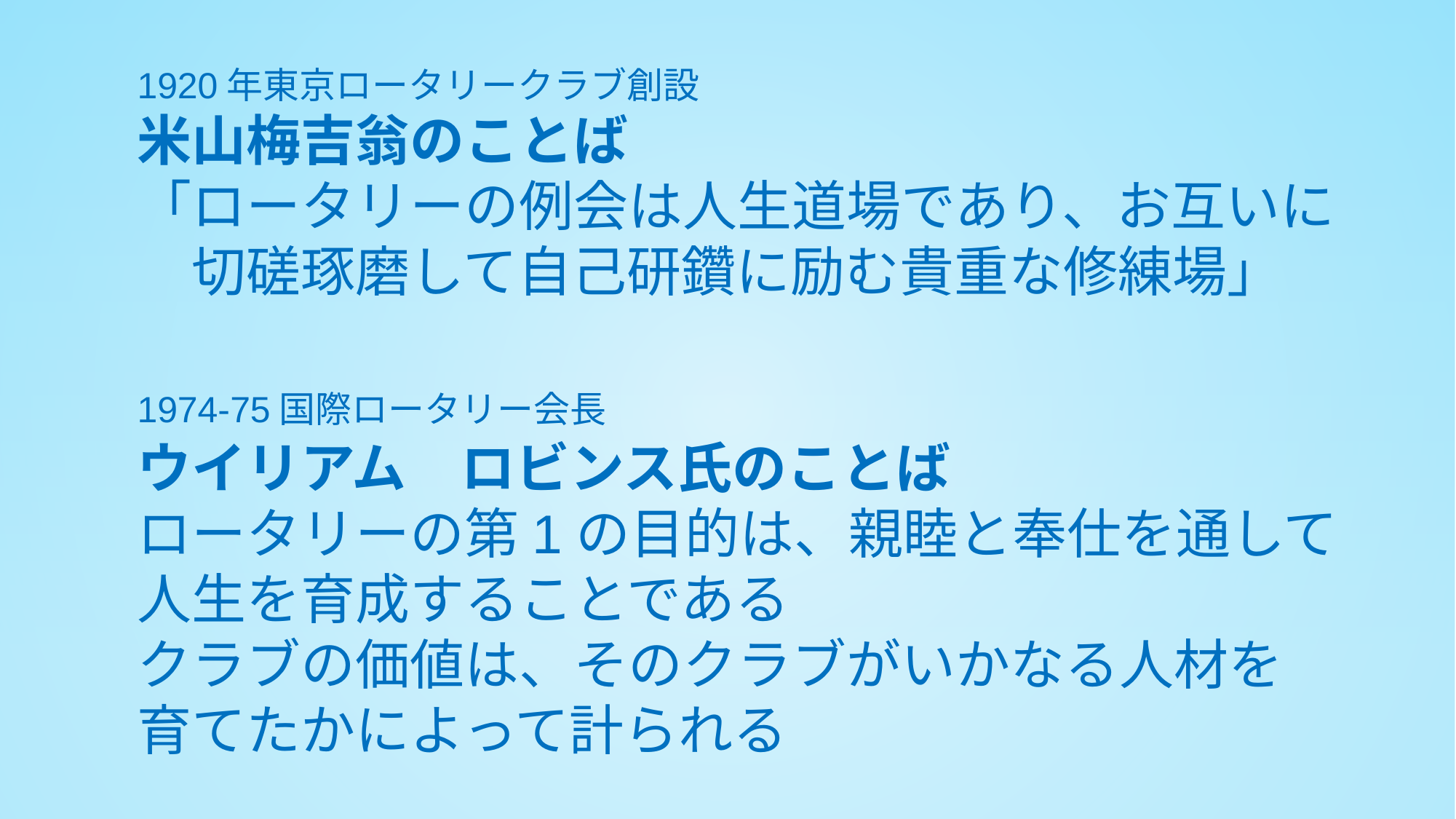

1920年東京ロータリークラブ創設
米山梅吉翁のことば
「ロータリーの例会は人生道場であり、お互いに
　切磋琢磨して自己研鑽に励む貴重な修練場」

1974-75国際ロータリー会長
ウイリアム　ロビンス氏のことば
ロータリーの第1の目的は、親睦と奉仕を通して
人生を育成することである
クラブの価値は、そのクラブがいかなる人材を
育てたかによって計られる